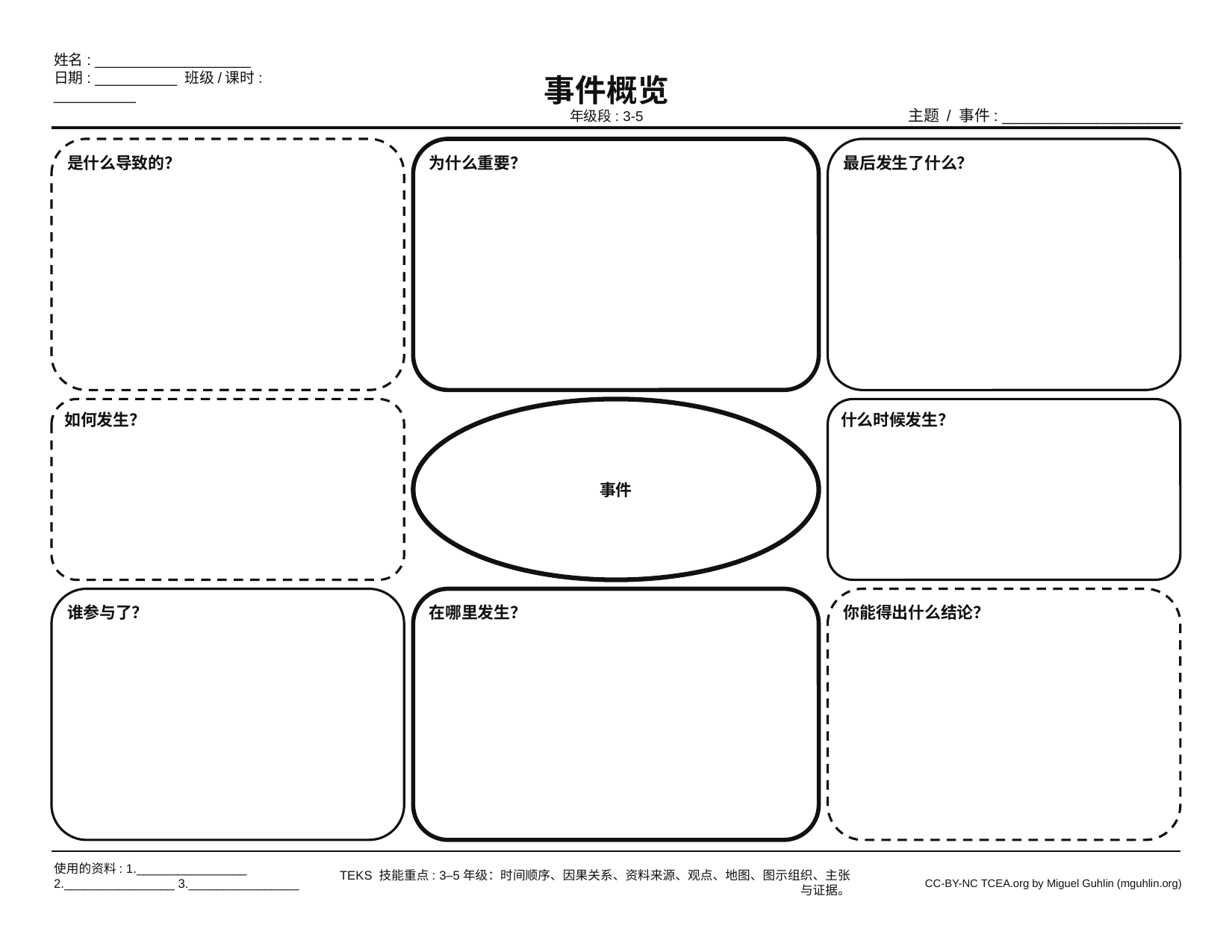

姓名: ___________________
日期: __________ 班级/课时: __________
事件概览
主题 / 事件: _____________________
年级段: 3-5
是什么导致的？

为什么重要？

最后发生了什么？

如何发生？

事件
什么时候发生？

谁参与了？

在哪里发生？

你能得出什么结论？

使用的资料: 1.________________ 2.________________ 3.________________
TEKS 技能重点: 3–5年级：时间顺序、因果关系、资料来源、观点、地图、图示组织、主张与证据。
CC-BY-NC TCEA.org by Miguel Guhlin (mguhlin.org)